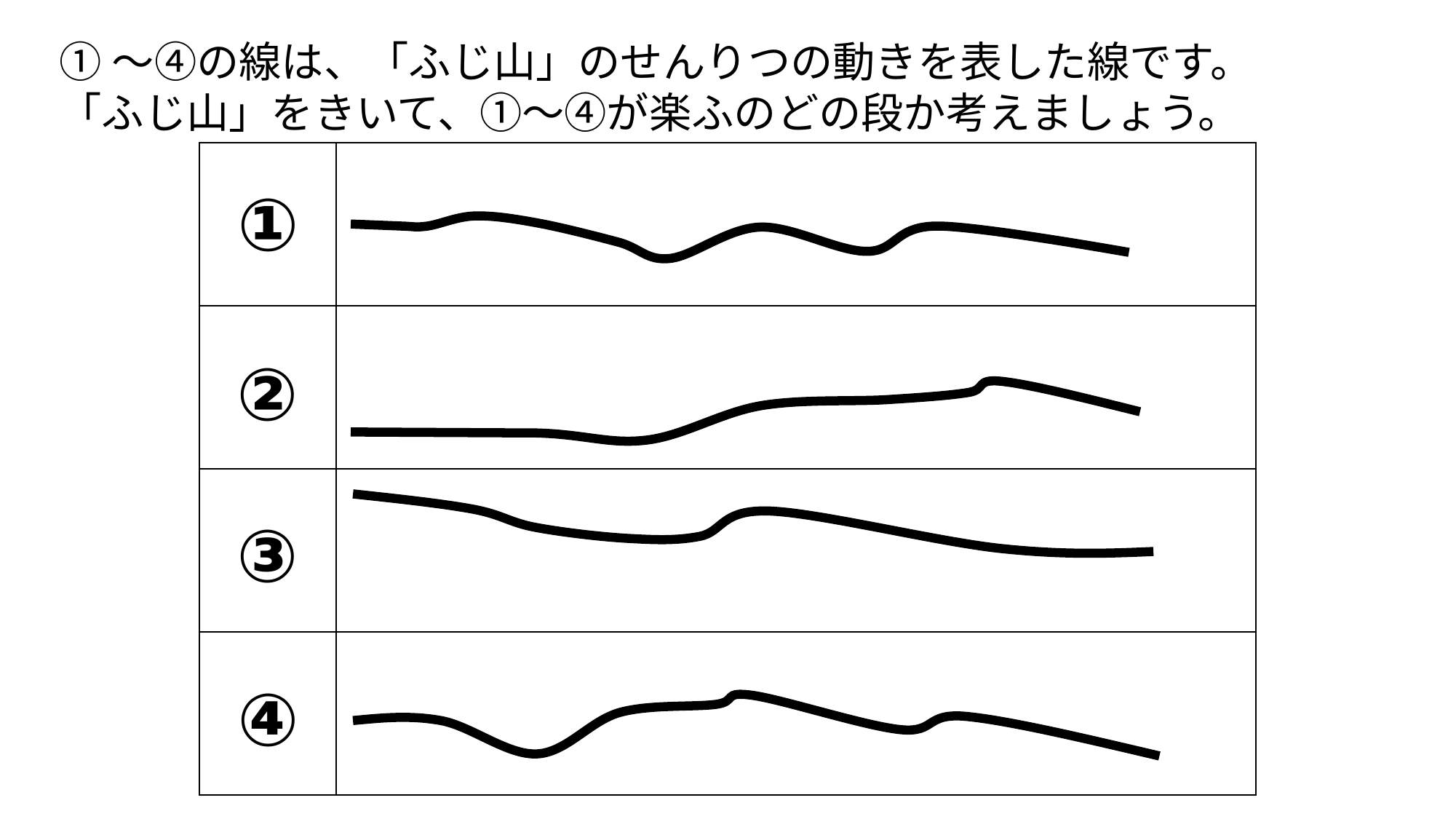

①～④の線は、「ふじ山」のせんりつの動きを表した線です。
「ふじ山」をきいて、①～④が楽ふのどの段か考えましょう。
|  |  |
| --- | --- |
|  |  |
|  |  |
|  |  |
①

②

③
④